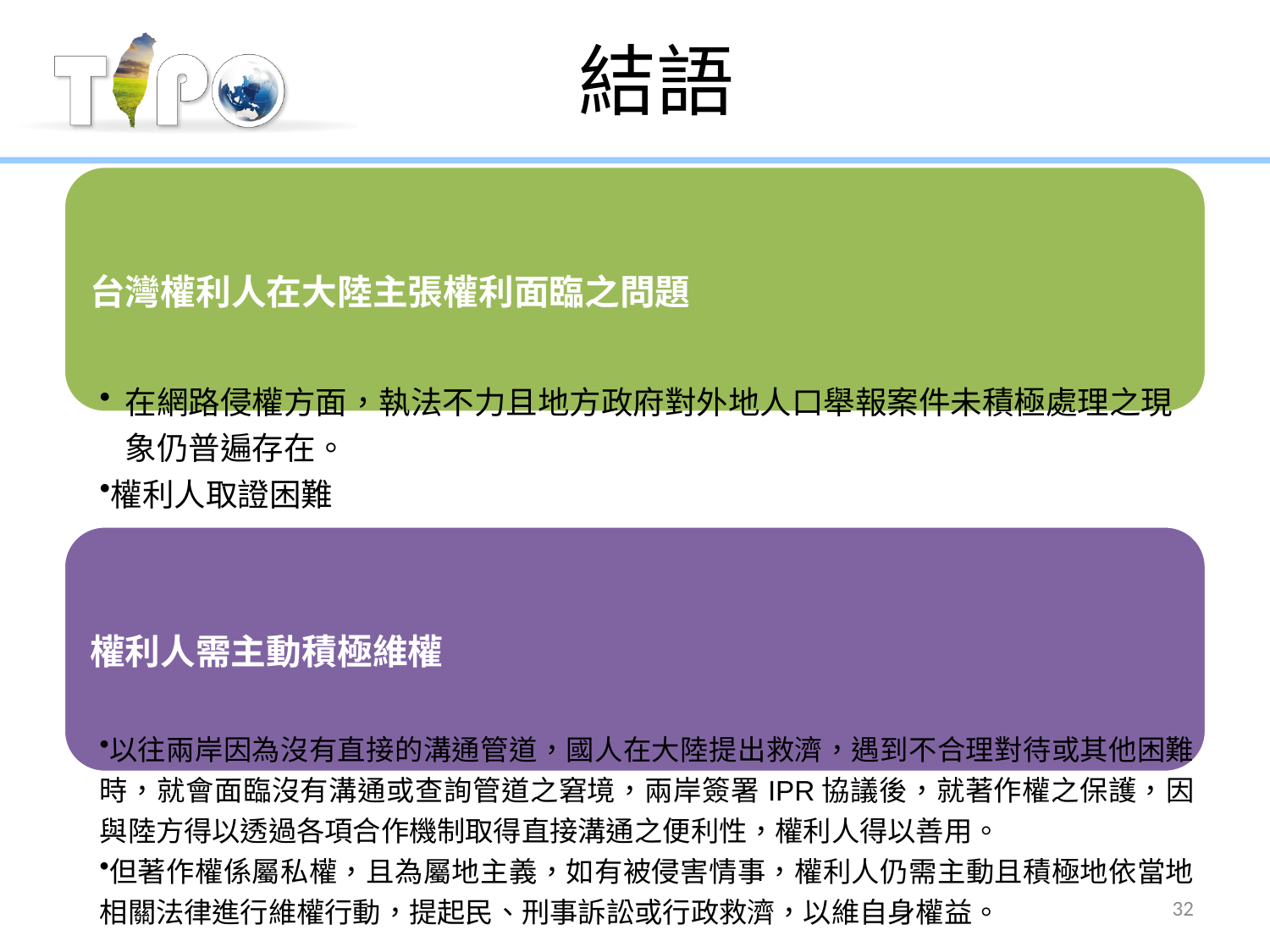

# 結語
權利人需主動積極維權
在網路侵權方面，執法不力且地方政府對外地人口舉報案件未積極處理之現象仍普遍存在。
台灣權利人在大陸主張權利面臨之問題
賠償金額偏低
權利人取證困難
以往兩岸因為沒有直接的溝通管道，國人在大陸提出救濟，遇到不合理對待或其他困難時，就會面臨沒有溝通或查詢管道之窘境，兩岸簽署IPR協議後，就著作權之保護，因與陸方得以透過各項合作機制取得直接溝通之便利性，權利人得以善用。
32